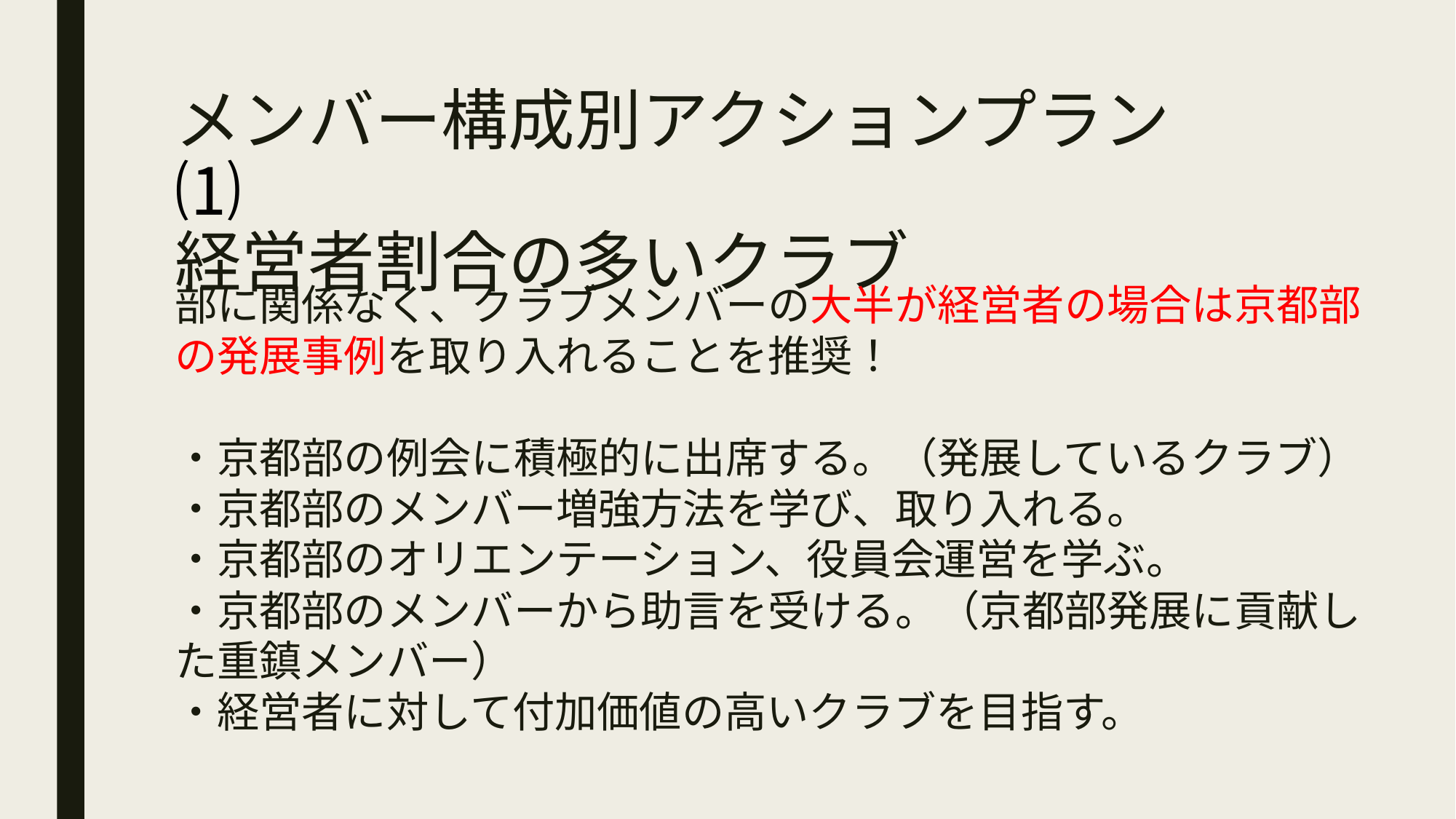

# メンバー構成別アクションプラン　⑴ 経営者割合の多いクラブ
部に関係なく、クラブメンバーの大半が経営者の場合は京都部の発展事例を取り入れることを推奨！

・京都部の例会に積極的に出席する。（発展しているクラブ）
・京都部のメンバー増強方法を学び、取り入れる。
・京都部のオリエンテーション、役員会運営を学ぶ。
・京都部のメンバーから助言を受ける。（京都部発展に貢献した重鎮メンバー）
・経営者に対して付加価値の高いクラブを目指す。